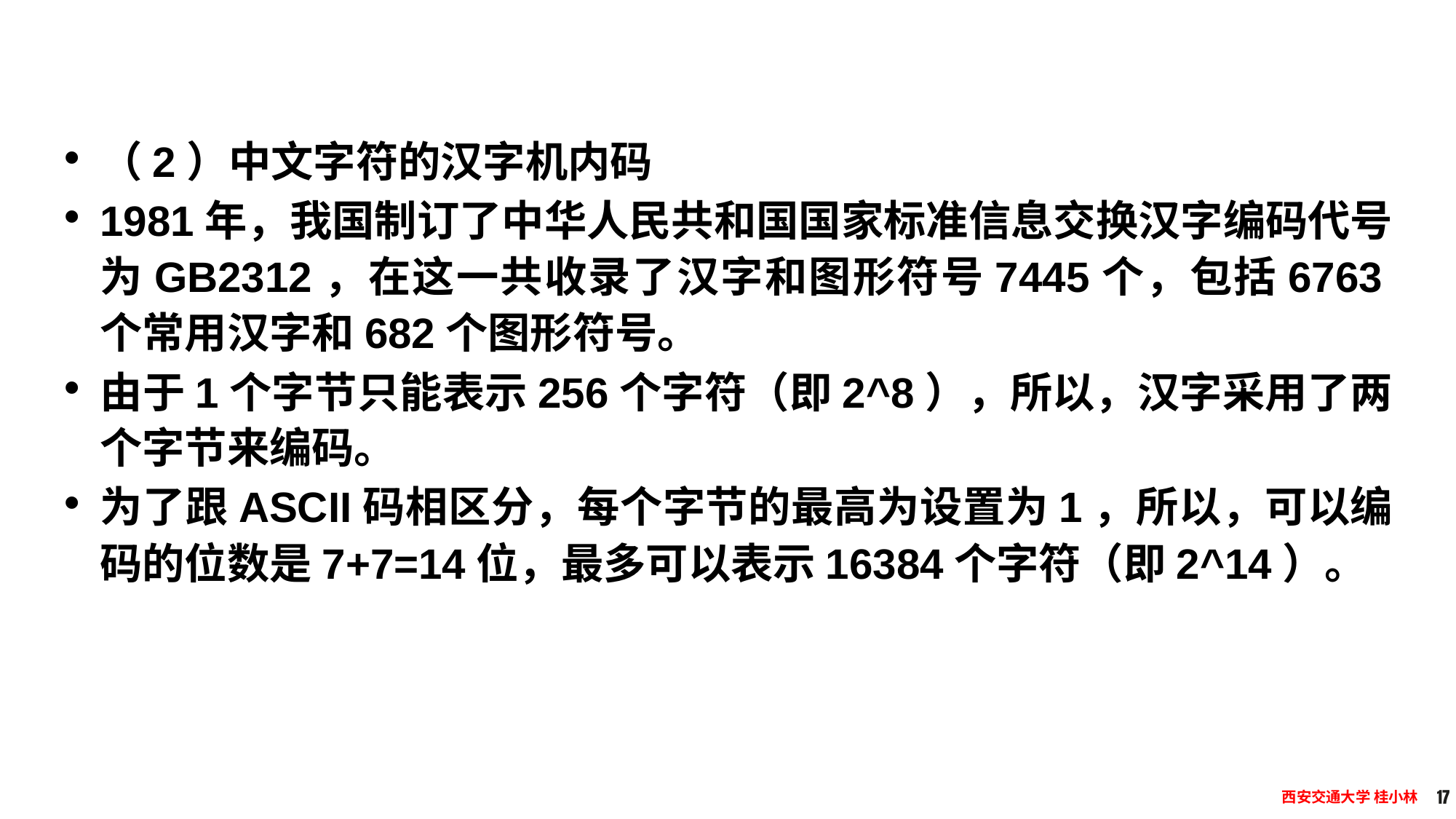

#
（2）中文字符的汉字机内码
1981年，我国制订了中华人民共和国国家标准信息交换汉字编码代号为GB2312，在这一共收录了汉字和图形符号7445个，包括6763个常用汉字和682个图形符号。
由于1个字节只能表示256个字符（即2^8），所以，汉字采用了两个字节来编码。
为了跟ASCII码相区分，每个字节的最高为设置为1，所以，可以编码的位数是7+7=14位，最多可以表示16384个字符（即2^14）。